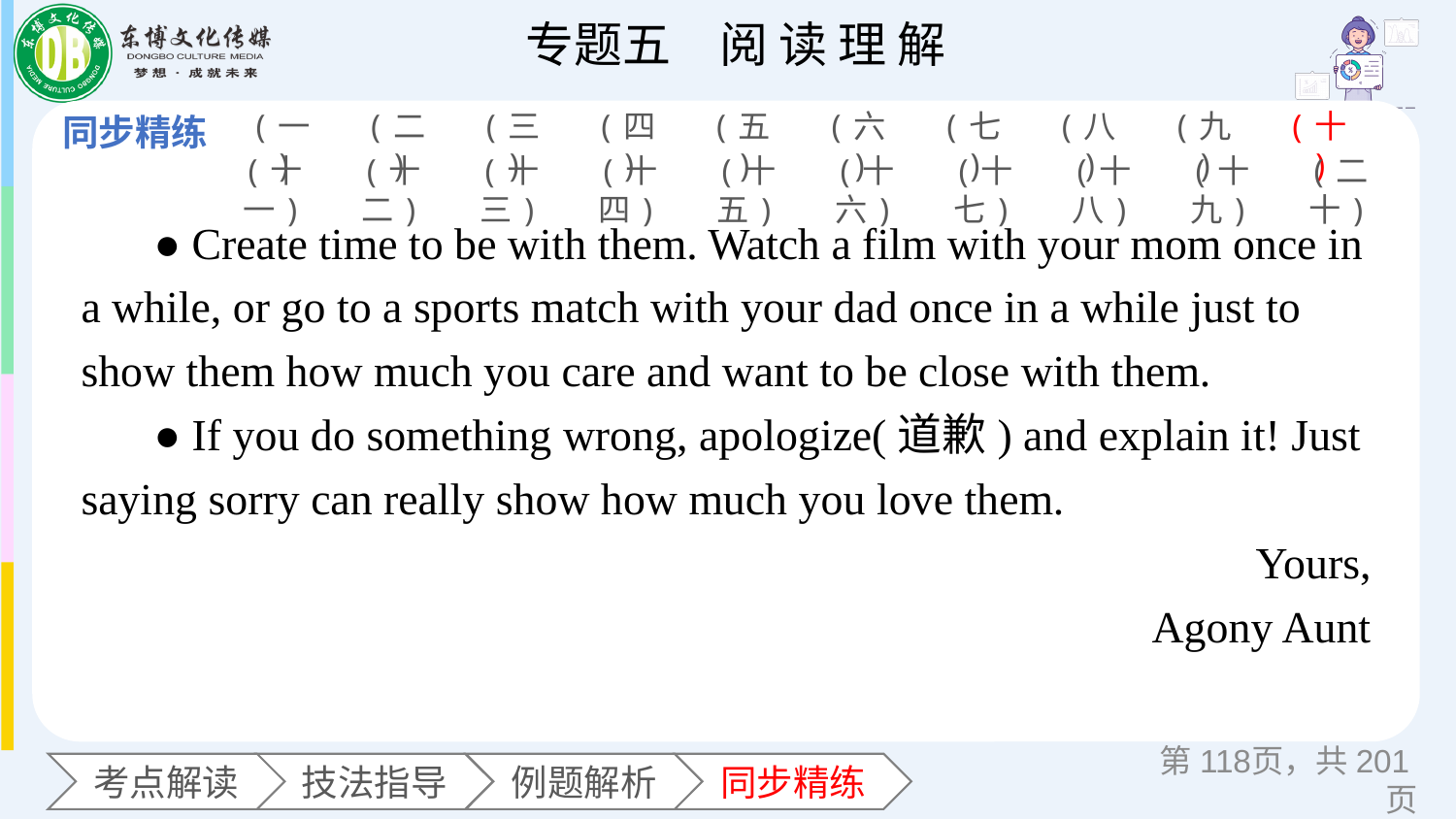

(一)
(二)
(三)
(四)
(五)
(六)
(七)
(八)
(九)
(十)
(十一)
(十二)
(十三)
(十四)
(十五)
(十六)
(十七)
(十八)
(十九)
(二十)
● Create time to be with them. Watch a film with your mom once in a while, or go to a sports match with your dad once in a while just to show them how much you care and want to be close with them.
● If you do something wrong, apologize(道歉) and explain it! Just saying sorry can really show how much you love them.
Yours,
Agony Aunt
第118页，共201页